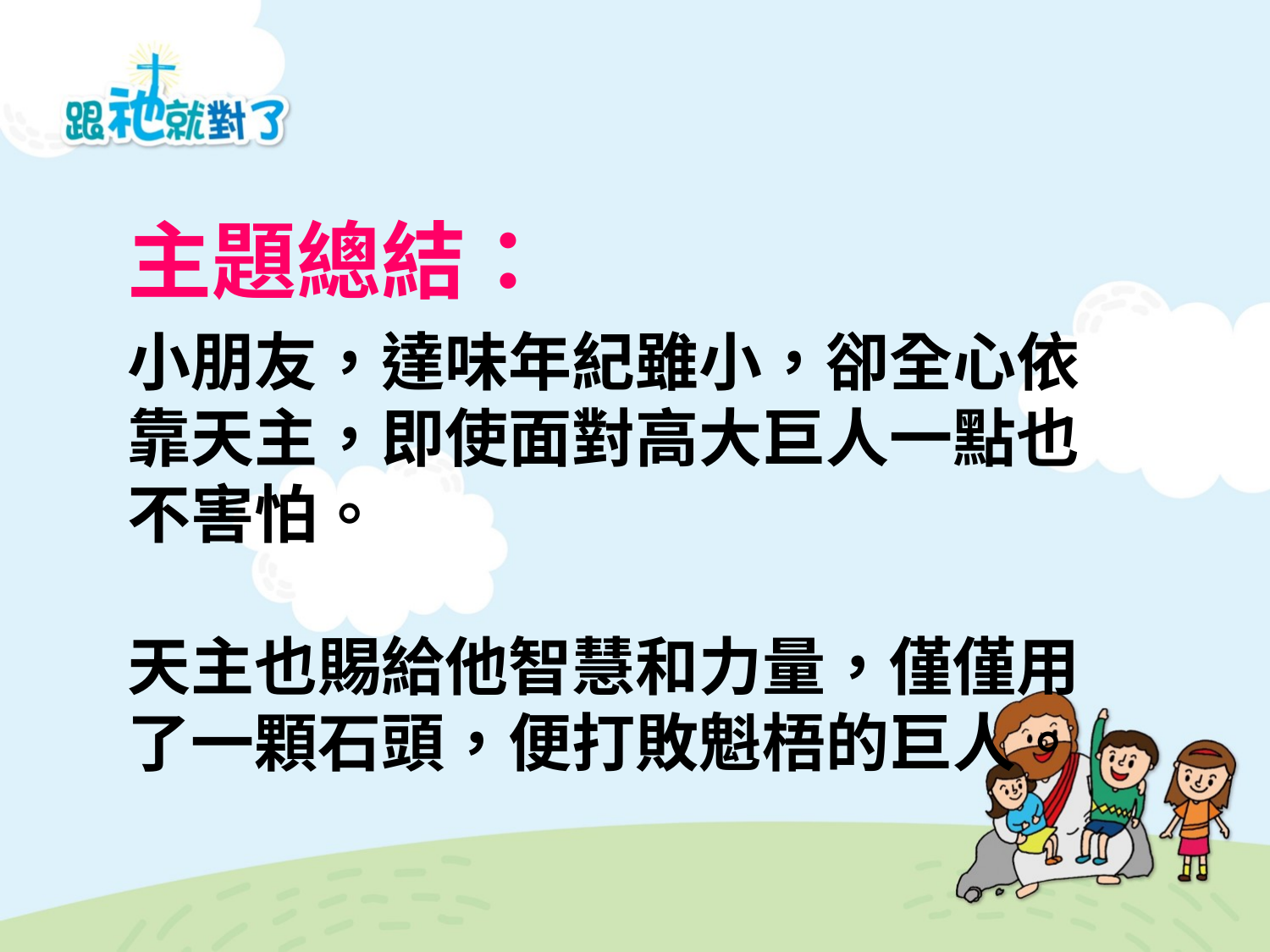

主題總結：
小朋友，達味年紀雖小，卻全心依靠天主，即使面對高大巨人一點也不害怕。

天主也賜給他智慧和力量，僅僅用了一顆石頭，便打敗魁梧的巨人。